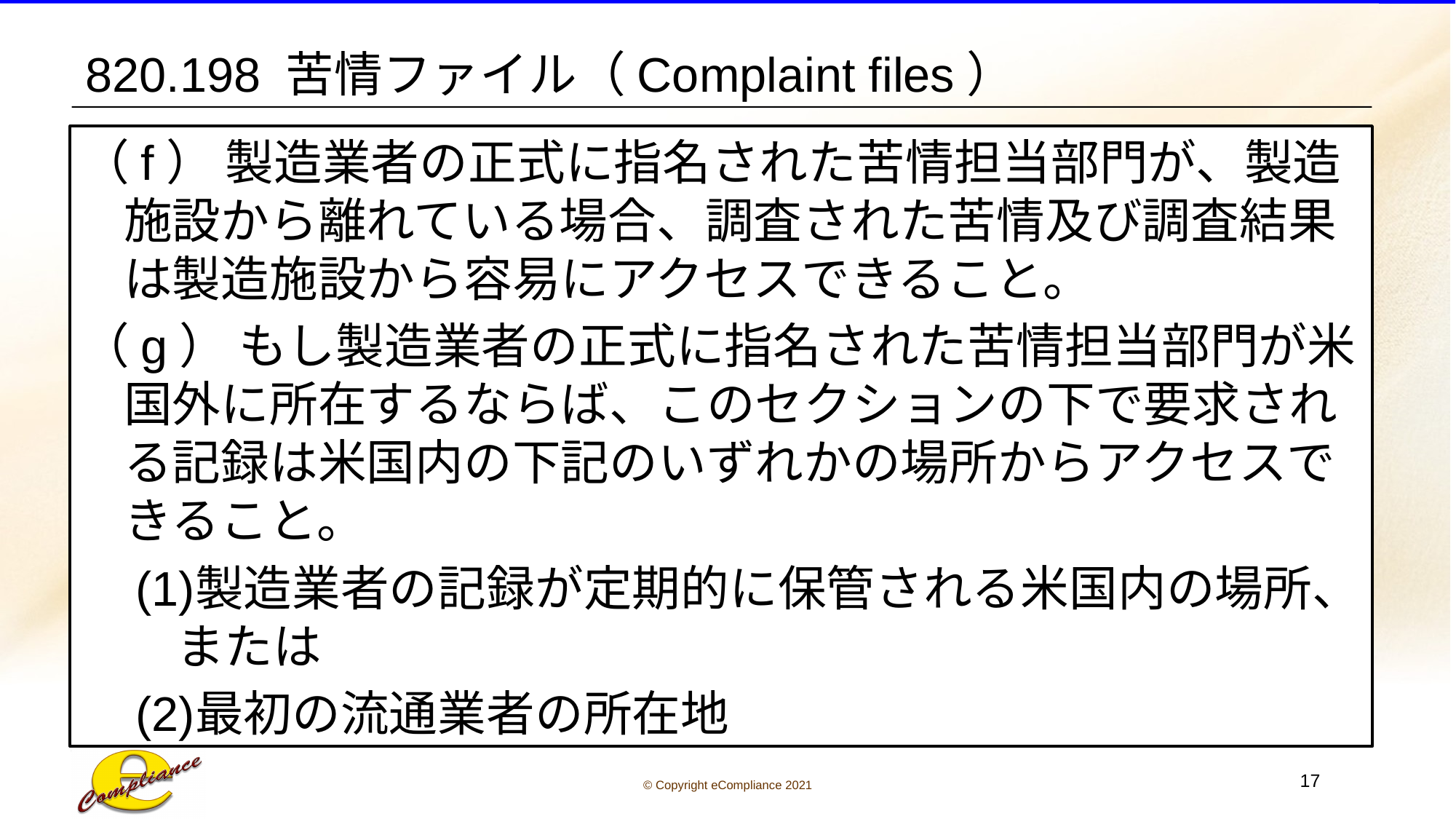

820.198 苦情ファイル（Complaint files）
（f） 製造業者の正式に指名された苦情担当部門が、製造施設から離れている場合、調査された苦情及び調査結果は製造施設から容易にアクセスできること。
（g） もし製造業者の正式に指名された苦情担当部門が米国外に所在するならば、このセクションの下で要求される記録は米国内の下記のいずれかの場所からアクセスできること。
製造業者の記録が定期的に保管される米国内の場所、または
最初の流通業者の所在地